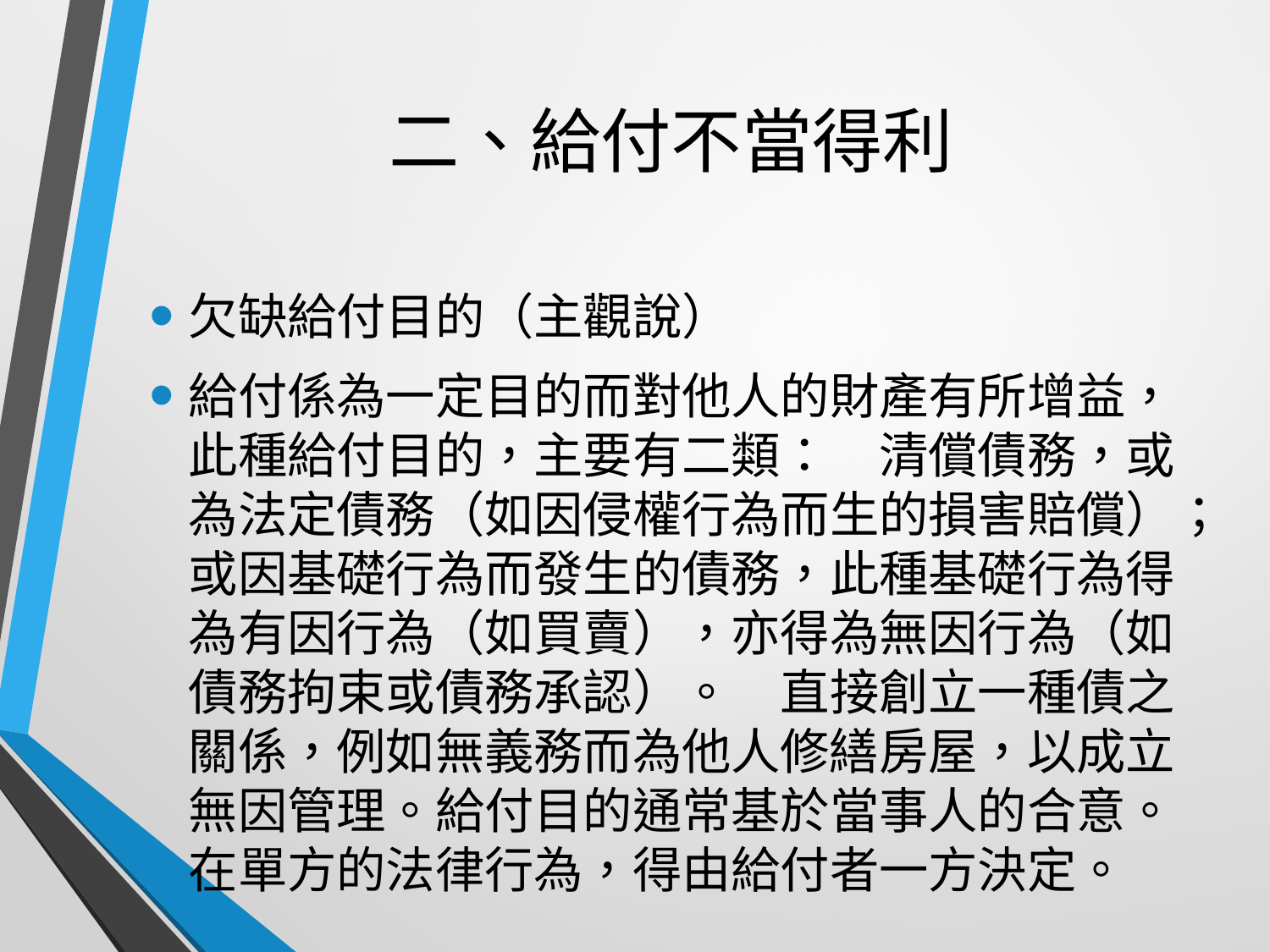

# 二、給付不當得利
欠缺給付目的（主觀說）
給付係為一定目的而對他人的財產有所增益，此種給付目的，主要有二類：　清償債務，或為法定債務（如因侵權行為而生的損害賠償）；或因基礎行為而發生的債務，此種基礎行為得為有因行為（如買賣），亦得為無因行為（如債務拘束或債務承認）。　直接創立一種債之關係，例如無義務而為他人修繕房屋，以成立無因管理。給付目的通常基於當事人的合意。在單方的法律行為，得由給付者一方決定。